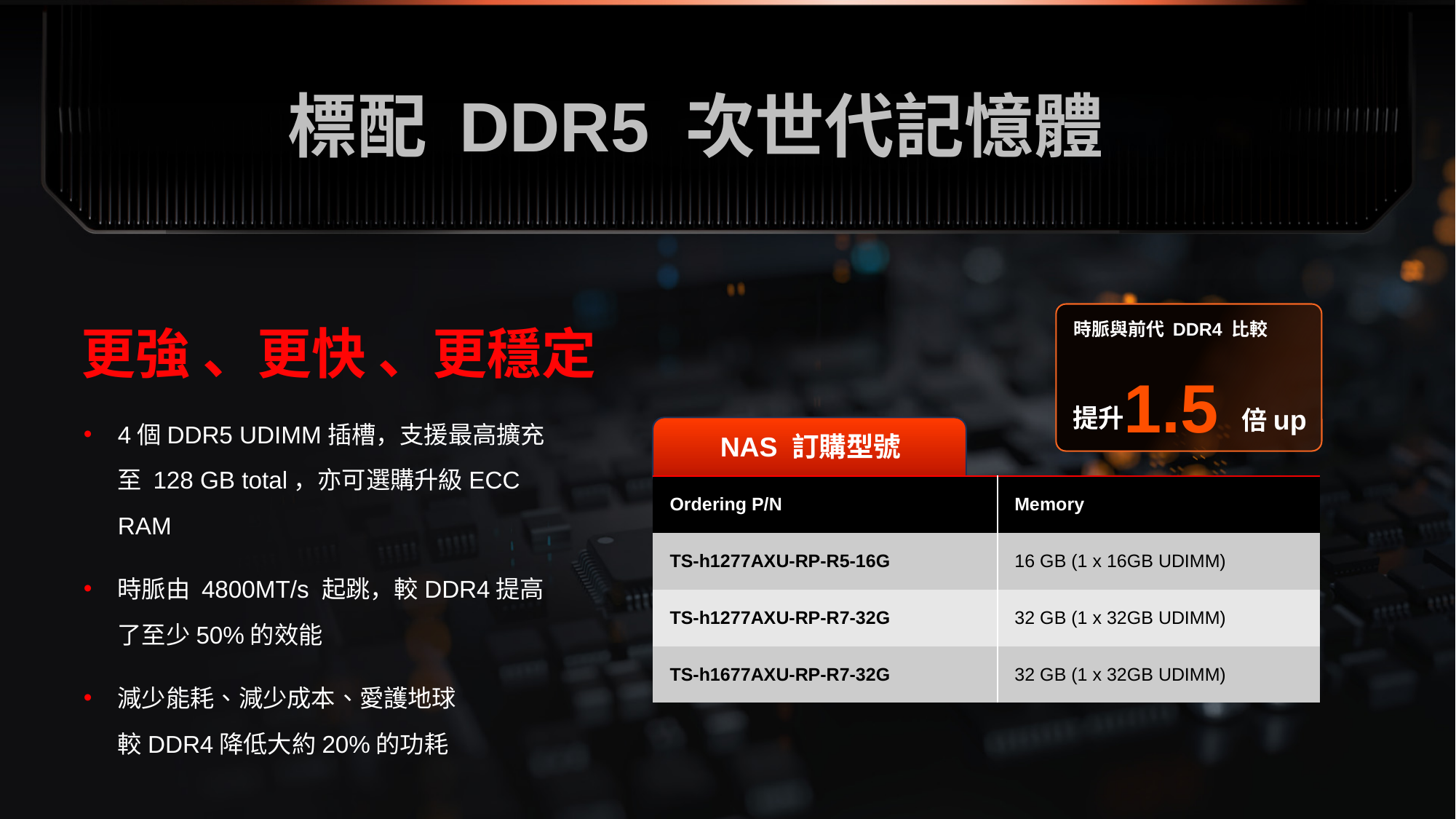

標配 DDR5 次世代記憶體

時脈與前代 DDR4 比較
1.5
提升
倍up
更強 、更快 、更穩定
4個DDR5 UDIMM插槽，支援最高擴充至 128 GB total，亦可選購升級ECC RAM
時脈由 4800MT/s 起跳，較DDR4提高了至少50%的效能
減少能耗、減少成本、愛護地球
較DDR4降低大約20%的功耗
NAS 訂購型號
| Ordering P/N | Memory |
| --- | --- |
| TS-h1277AXU-RP-R5-16G | 16 GB (1 x 16GB UDIMM) |
| TS-h1277AXU-RP-R7-32G | 32 GB (1 x 32GB UDIMM) |
| TS-h1677AXU-RP-R7-32G | 32 GB (1 x 32GB UDIMM) |